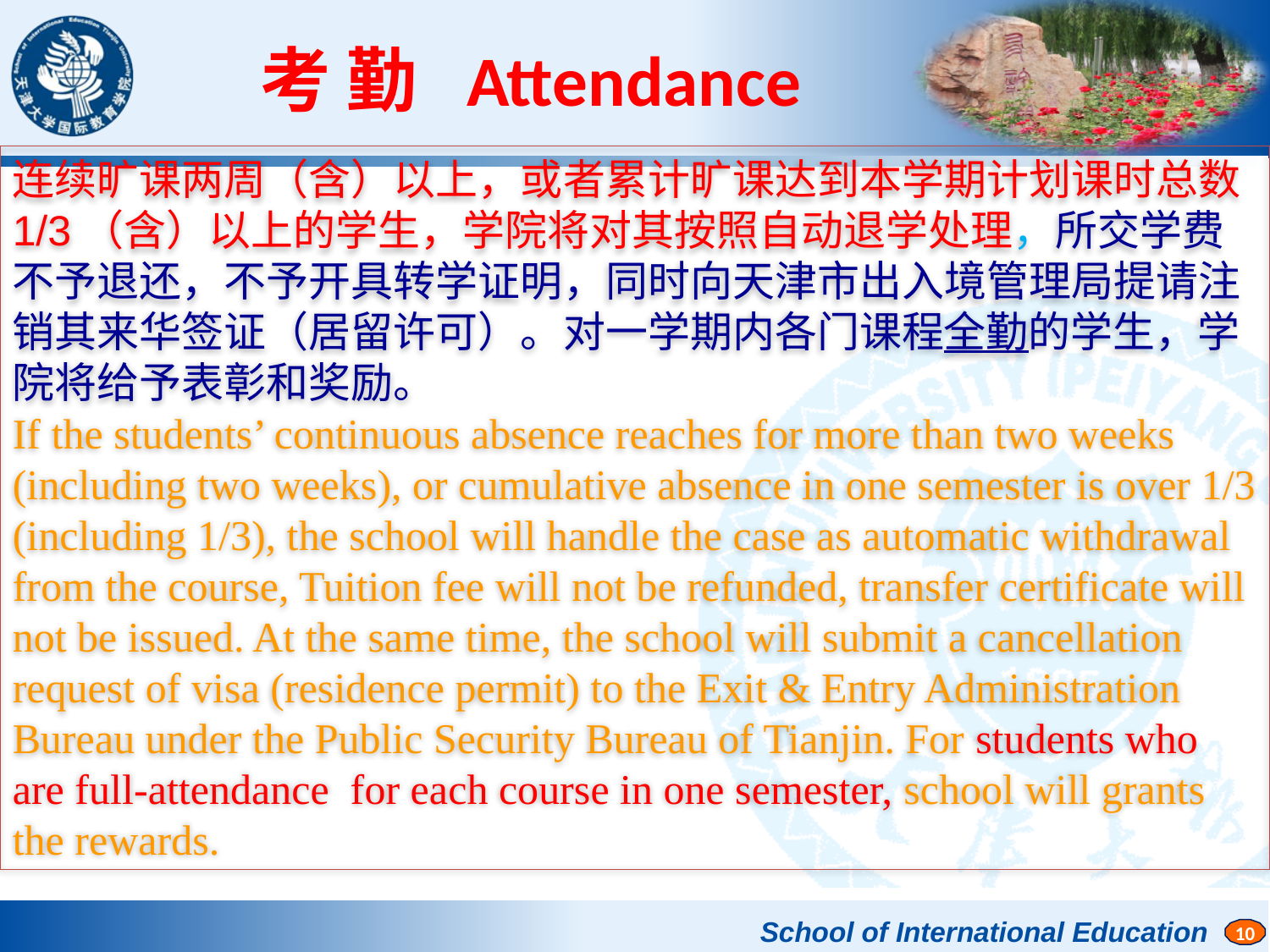

考 勤  Attendance
连续旷课两周（含）以上，或者累计旷课达到本学期计划课时总数1/3（含）以上的学生，学院将对其按照自动退学处理，所交学费不予退还，不予开具转学证明，同时向天津市出入境管理局提请注销其来华签证（居留许可）。对一学期内各门课程全勤的学生，学院将给予表彰和奖励。
If the students’ continuous absence reaches for more than two weeks (including two weeks), or cumulative absence in one semester is over 1/3 (including 1/3), the school will handle the case as automatic withdrawal from the course, Tuition fee will not be refunded, transfer certificate will not be issued. At the same time, the school will submit a cancellation request of visa (residence permit) to the Exit & Entry Administration Bureau under the Public Security Bureau of Tianjin. For students who are full-attendance  for each course in one semester, school will grants the rewards.